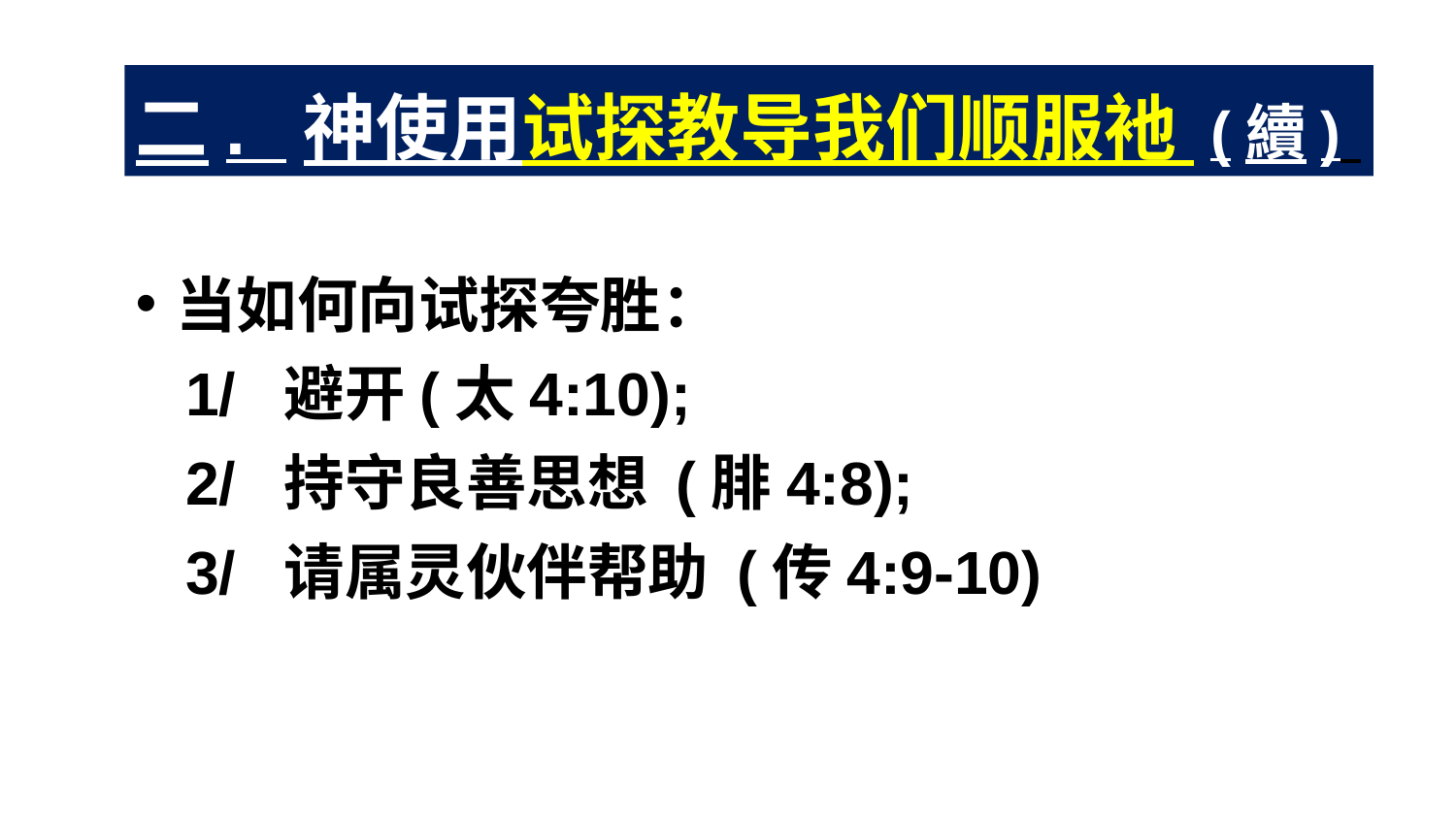

# 二.  神使用试探教导我们顺服衪 (續)

当如何向试探夸胜：
   1/  避开(太4:10);
   2/  持守良善思想 (腓4:8);
   3/  请属灵伙伴帮助 (传4:9-10)